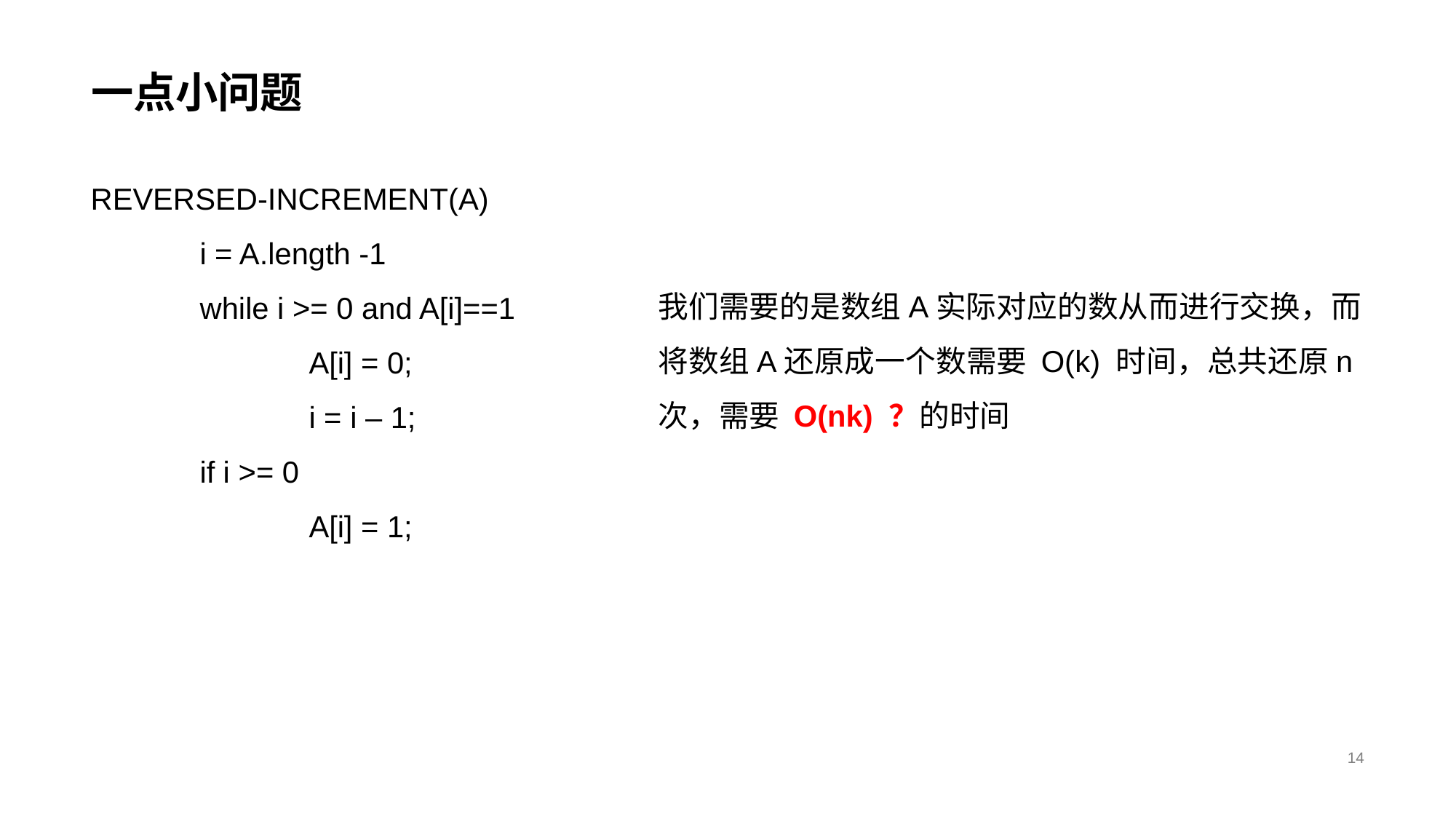

# 一点小问题
REVERSED-INCREMENT(A)
	i = A.length -1
	while i >= 0 and A[i]==1
		A[i] = 0;
		i = i – 1;
	if i >= 0
		A[i] = 1;
我们需要的是数组A实际对应的数从而进行交换，而将数组A还原成一个数需要 O(k) 时间，总共还原n次，需要 O(nk) ？的时间
14